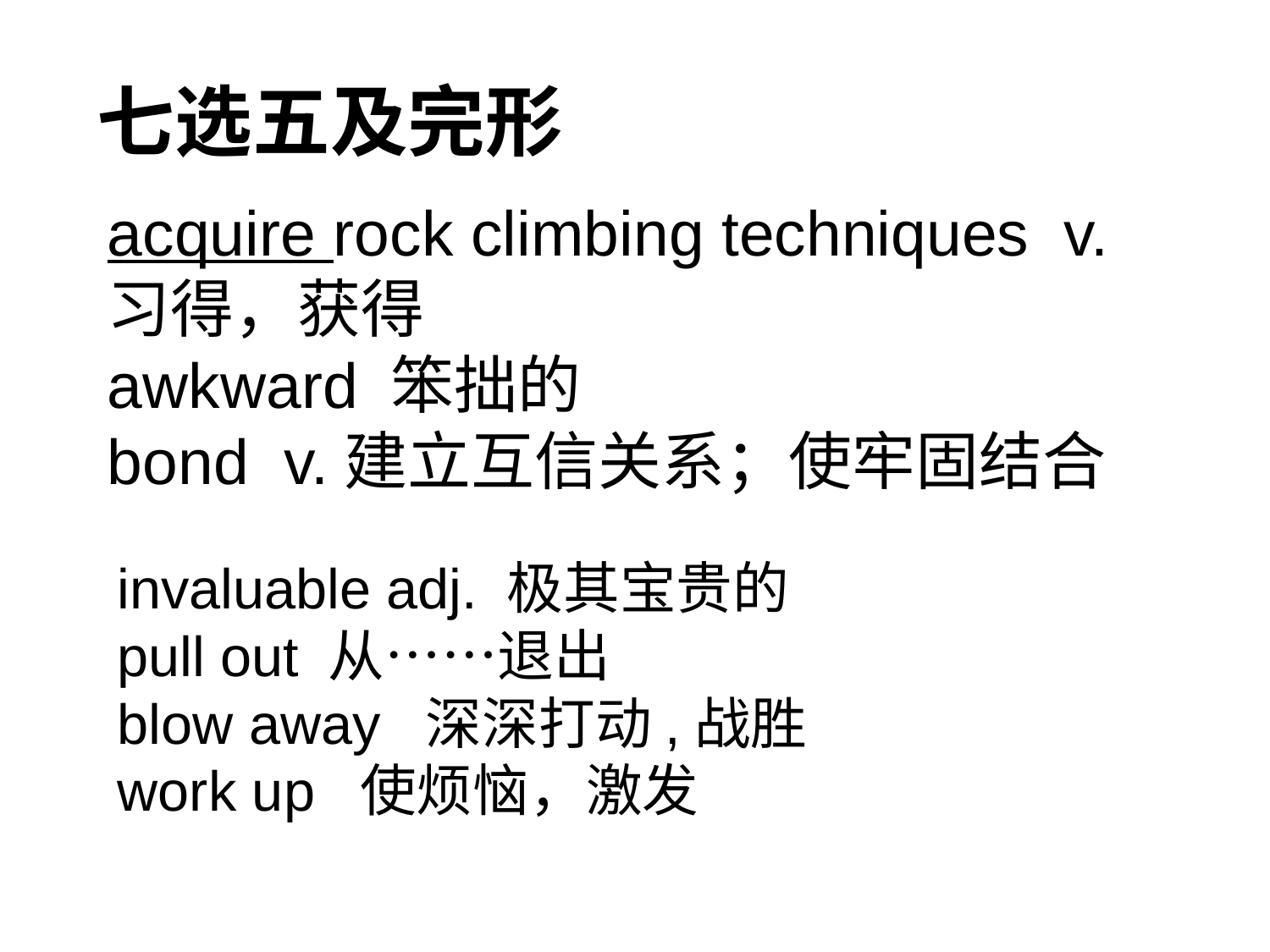

七选五及完形
acquire rock climbing techniques  v.习得，获得
awkward 笨拙的
bond  v.建立互信关系；使牢固结合
invaluable adj. 极其宝贵的
pull out 从……退出
blow away  深深打动,战胜
work up  使烦恼，激发